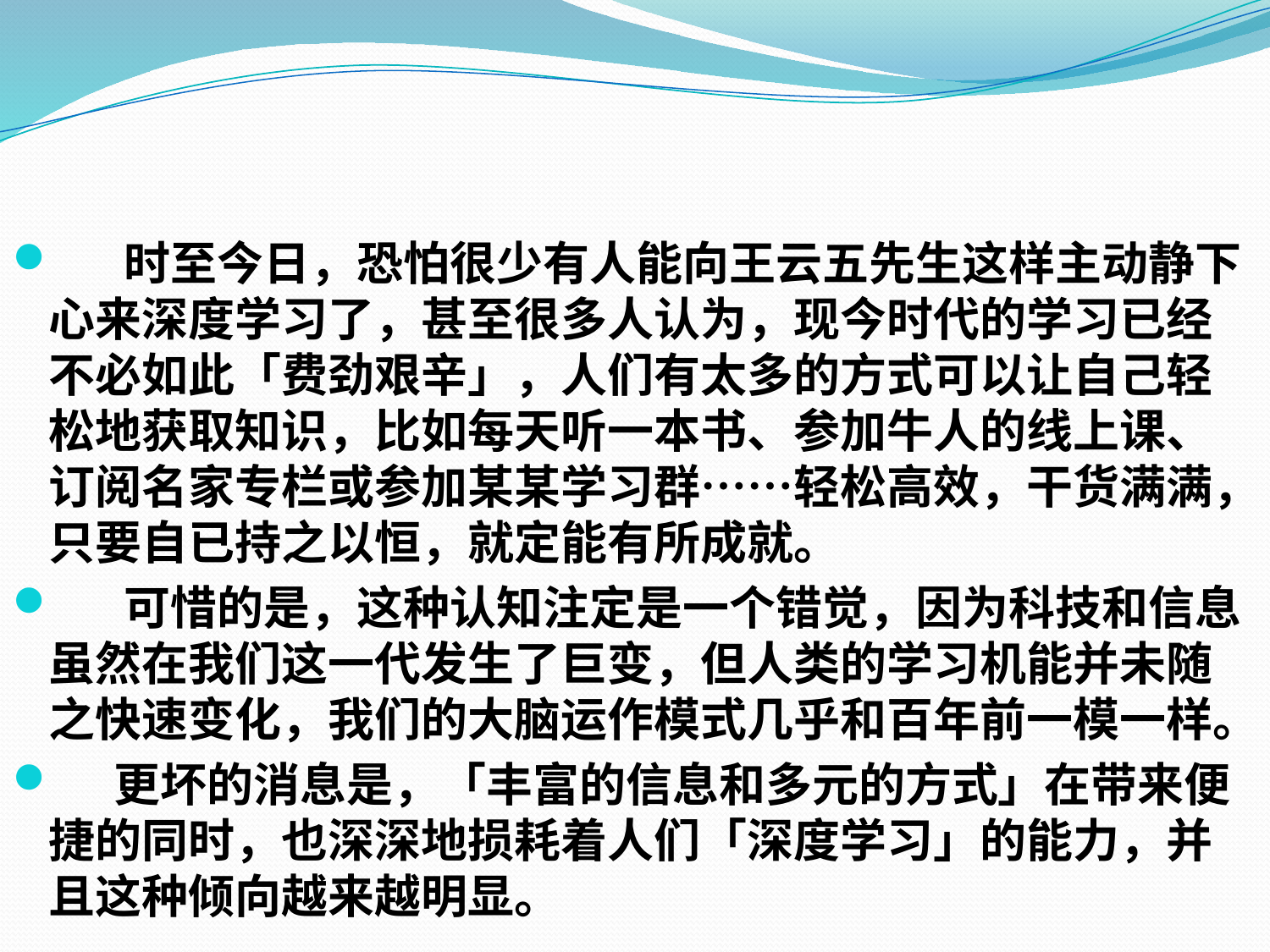

时至今日，恐怕很少有人能向王云五先生这样主动静下心来深度学习了，甚至很多人认为，现今时代的学习已经不必如此「费劲艰辛」，人们有太多的方式可以让自己轻松地获取知识，比如每天听一本书、参加牛人的线上课、订阅名家专栏或参加某某学习群……轻松高效，干货满满，只要自已持之以恒，就定能有所成就。
      可惜的是，这种认知注定是一个错觉，因为科技和信息虽然在我们这一代发生了巨变，但人类的学习机能并未随之快速变化，我们的大脑运作模式几乎和百年前一模一样。
     更坏的消息是，「丰富的信息和多元的方式」在带来便捷的同时，也深深地损耗着人们「深度学习」的能力，并且这种倾向越来越明显。